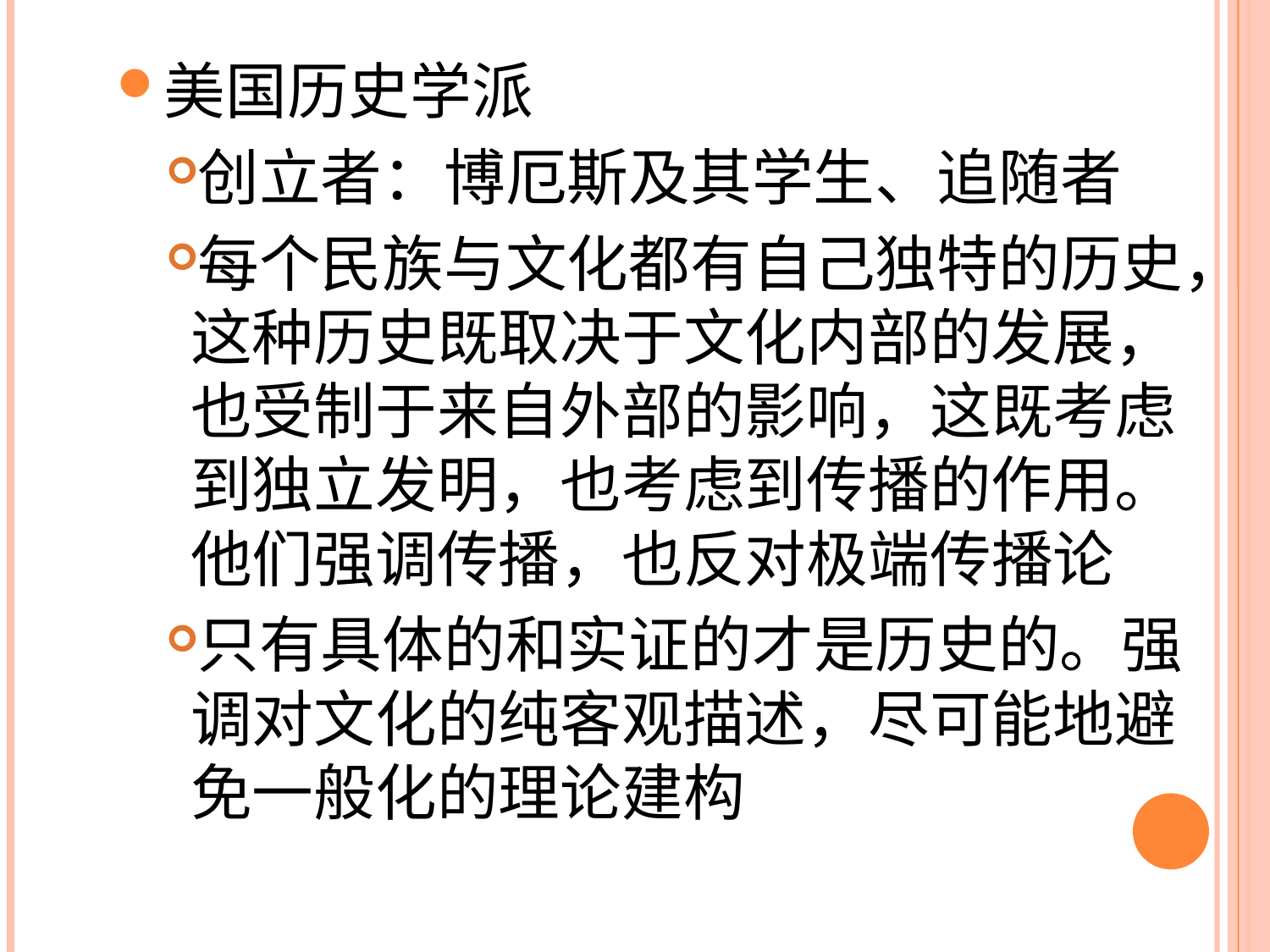

美国历史学派
创立者：博厄斯及其学生、追随者
每个民族与文化都有自己独特的历史，这种历史既取决于文化内部的发展，也受制于来自外部的影响，这既考虑到独立发明，也考虑到传播的作用。他们强调传播，也反对极端传播论
只有具体的和实证的才是历史的。强调对文化的纯客观描述，尽可能地避免一般化的理论建构